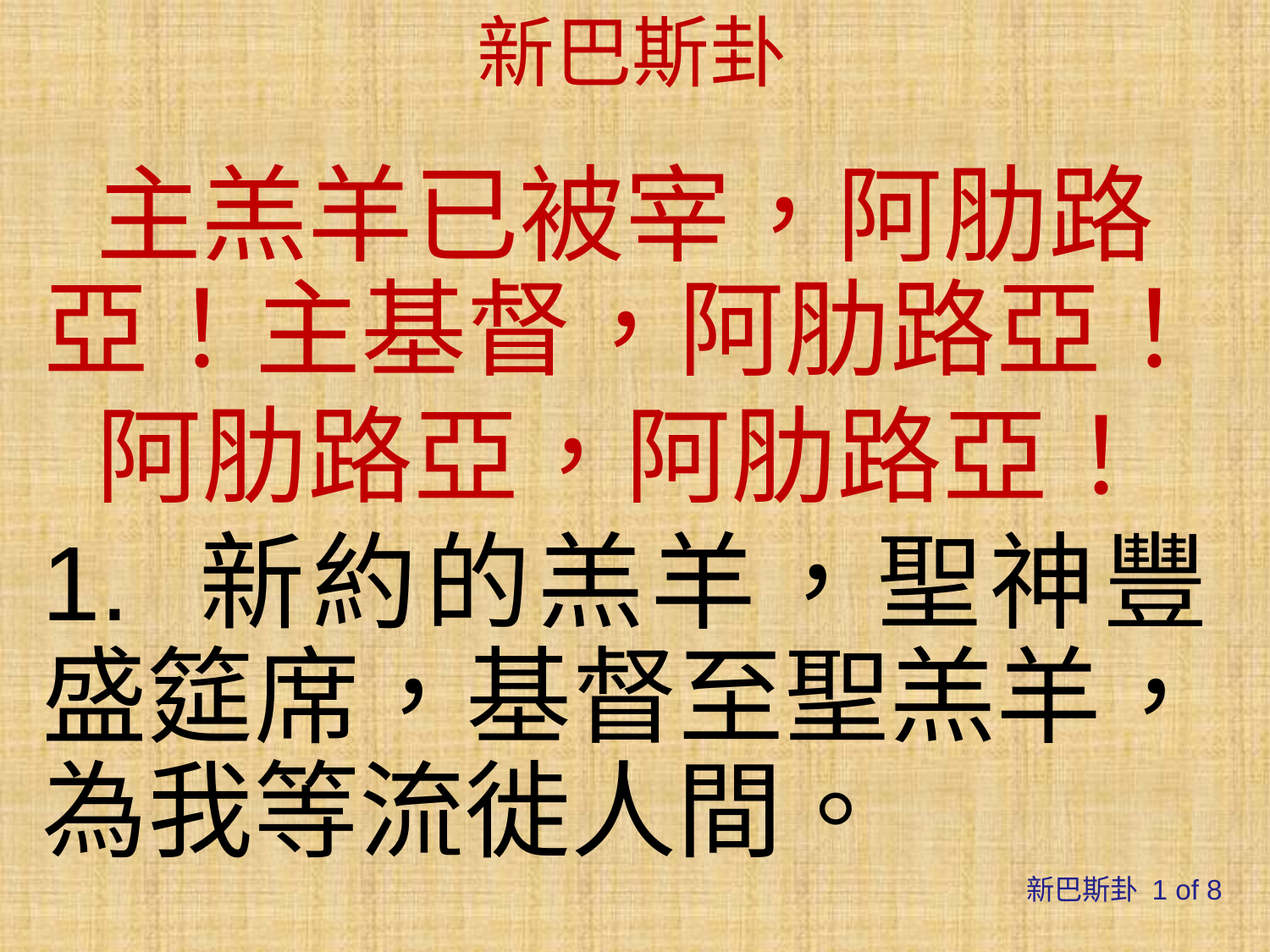

# 新巴斯卦
主羔羊已被宰，阿肋路亞！主基督，阿肋路亞！
阿肋路亞，阿肋路亞！
1. 新約的羔羊，聖神豐盛筵席，基督至聖羔羊，為我等流徙人間。
新巴斯卦 1 of 8